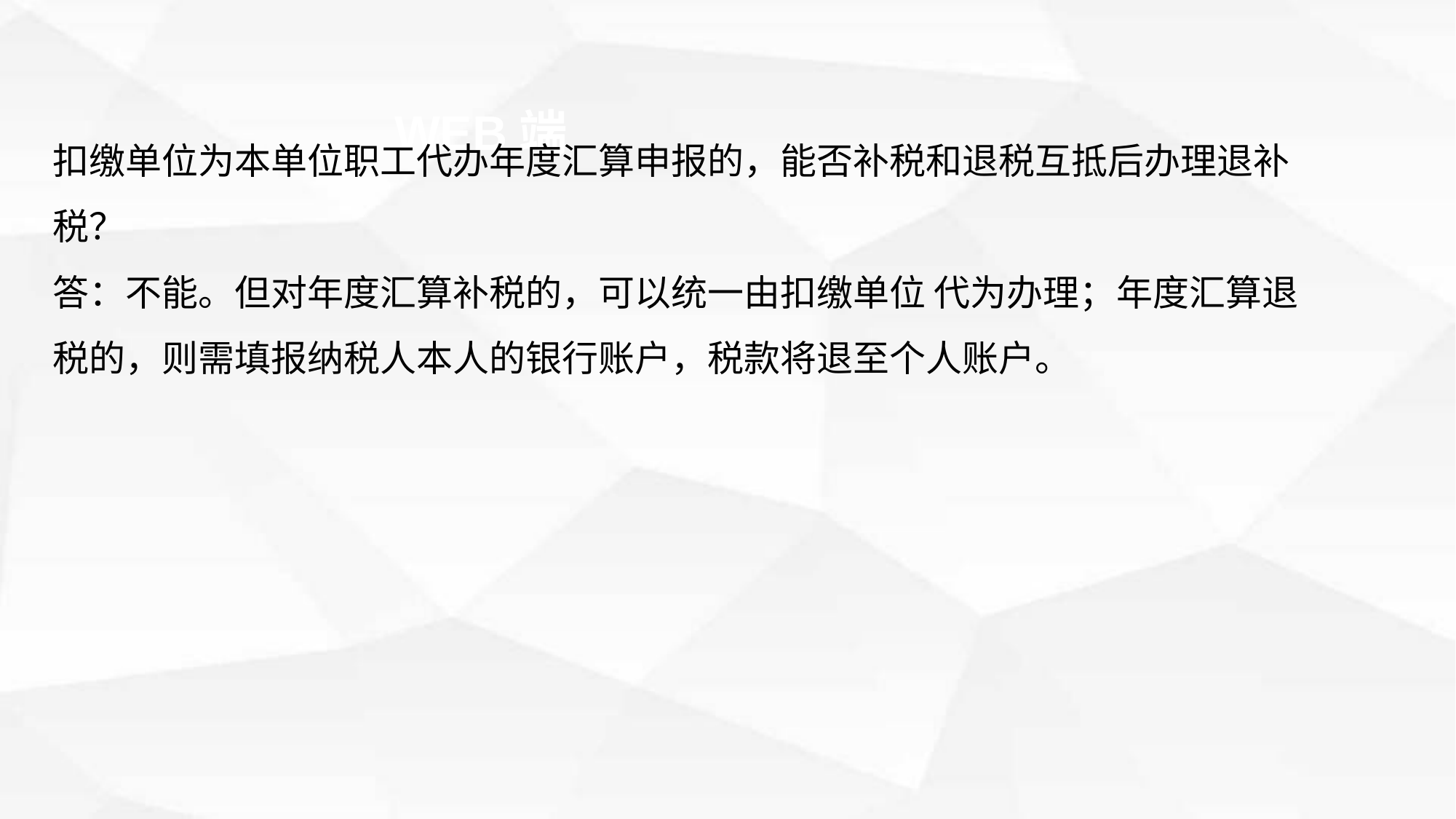

WEB端
扣缴单位为本单位职工代办年度汇算申报的，能否补税和退税互抵后办理退补税？
答：不能。但对年度汇算补税的，可以统一由扣缴单位 代为办理；年度汇算退税的，则需填报纳税人本人的银行账户，税款将退至个人账户。